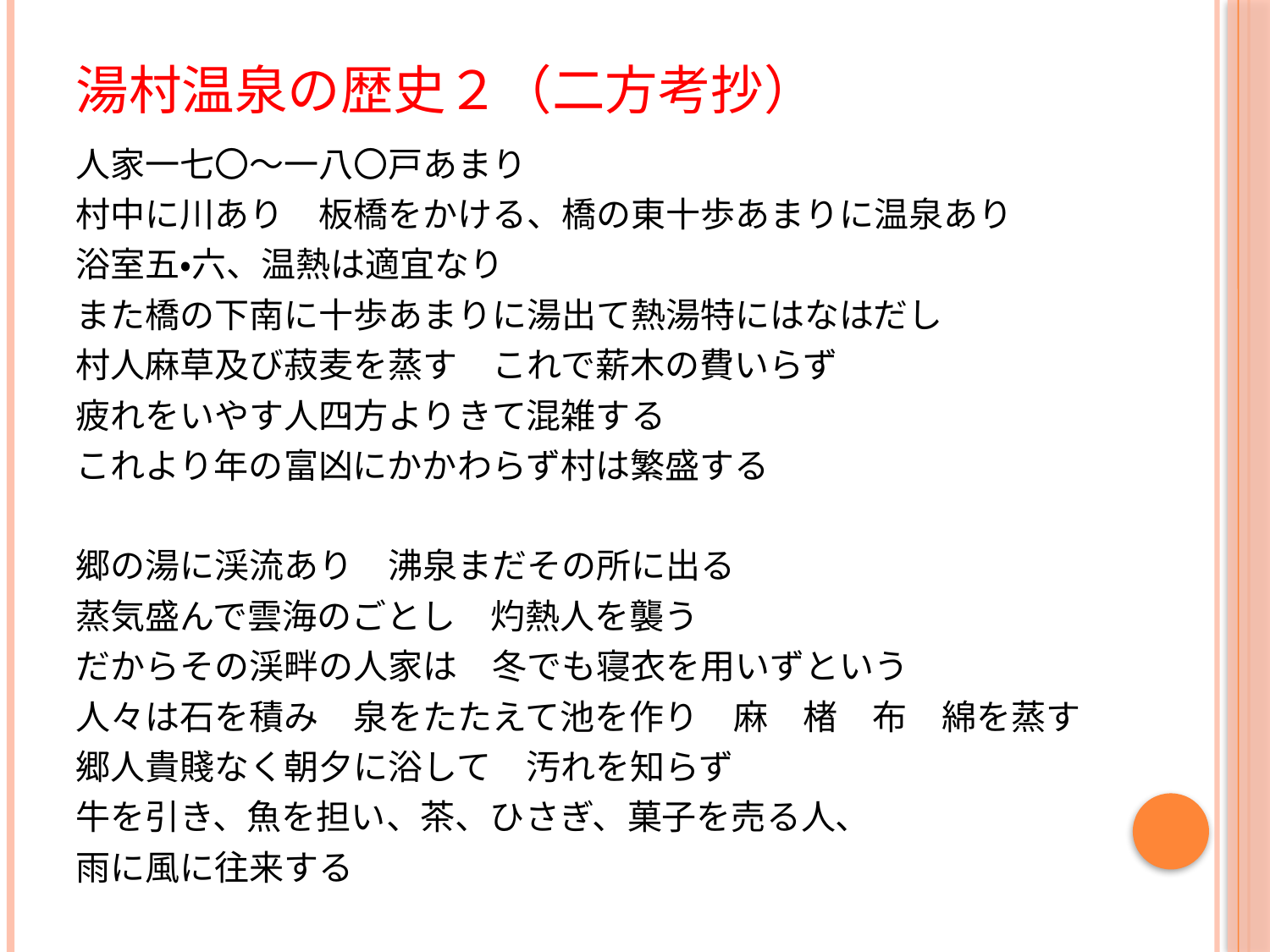

# 湯村温泉の歴史２（二方考抄）
人家一七〇～一八〇戸あまり
村中に川あり　板橋をかける、橋の東十歩あまりに温泉あり
浴室五・六、温熱は適宜なり
また橋の下南に十歩あまりに湯出て熱湯特にはなはだし
村人麻草及び菽麦を蒸す　これで薪木の費いらず
疲れをいやす人四方よりきて混雑する
これより年の富凶にかかわらず村は繁盛する

郷の湯に渓流あり　沸泉まだその所に出る
蒸気盛んで雲海のごとし　灼熱人を襲う
だからその渓畔の人家は　冬でも寝衣を用いずという
人々は石を積み　泉をたたえて池を作り　麻　楮　布　綿を蒸す
郷人貴賤なく朝夕に浴して　汚れを知らず
牛を引き、魚を担い、茶、ひさぎ、菓子を売る人、
雨に風に往来する